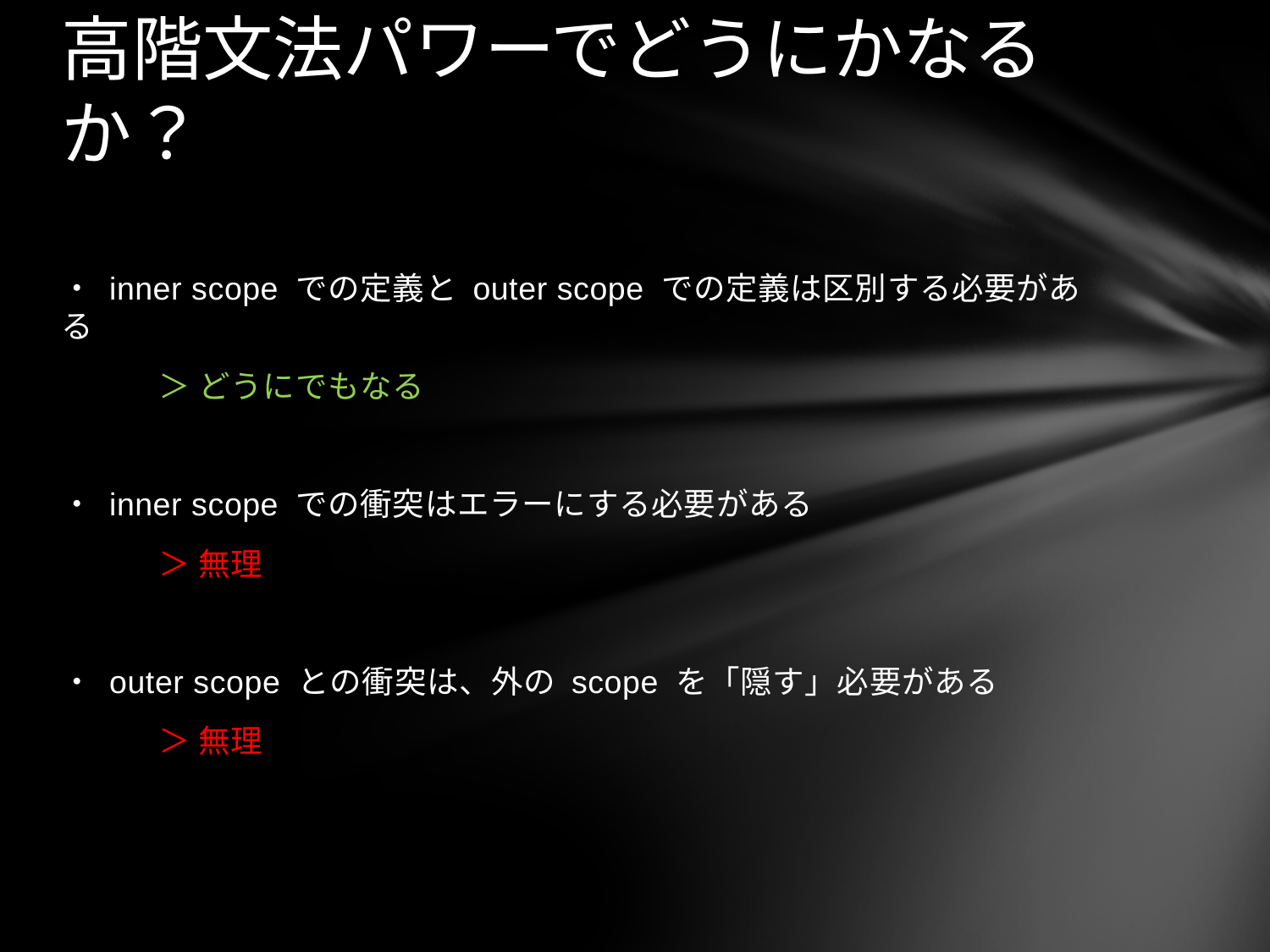

# 高階文法パワーでどうにかなるか？

・ inner scope での定義と outer scope での定義は区別する必要がある
　　　＞ どうにでもなる

・ inner scope での衝突はエラーにする必要がある
　　　＞ 無理

・ outer scope との衝突は、外の scope を「隠す」必要がある
　　　＞ 無理